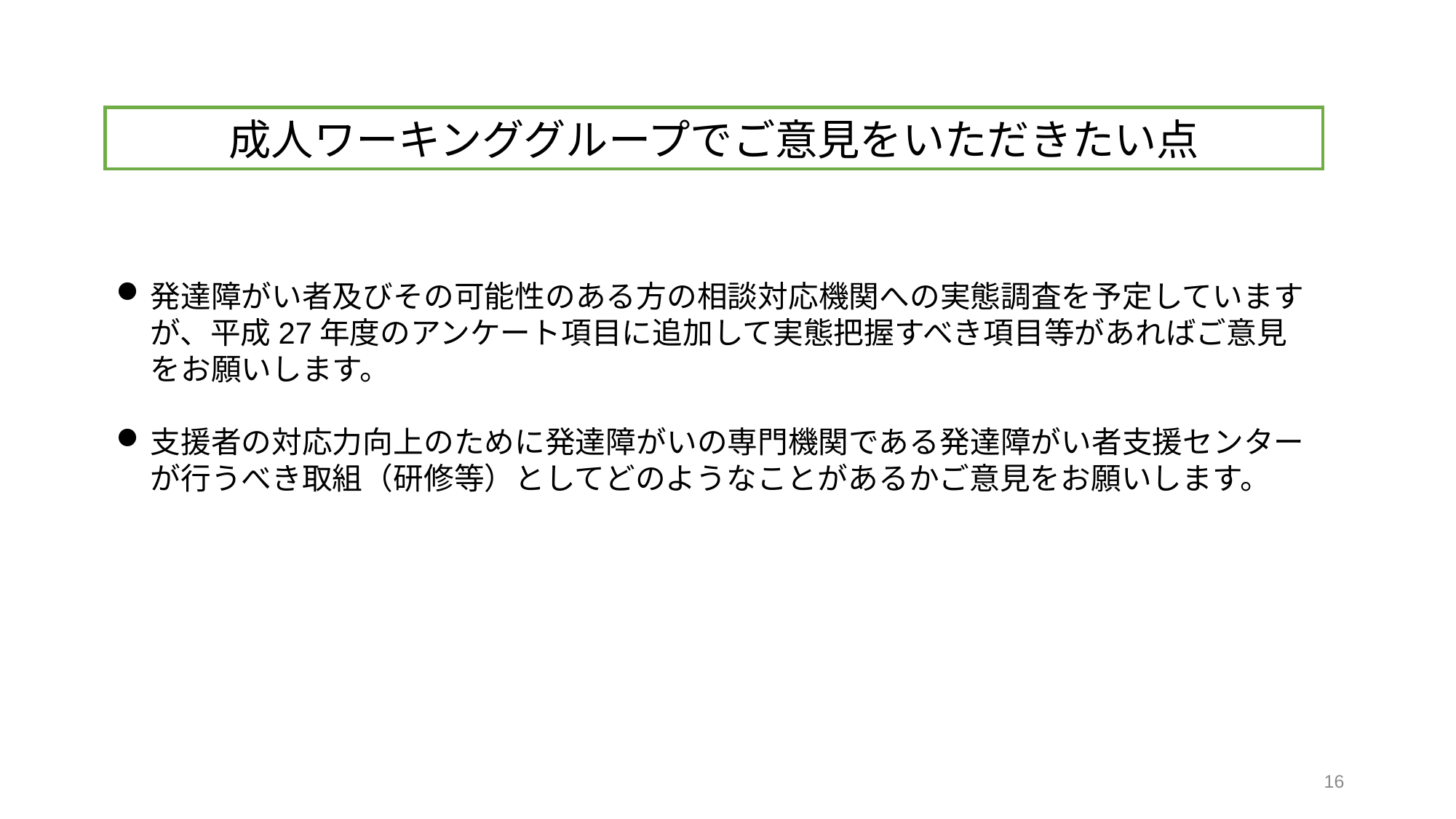

成人ワーキンググループでご意見をいただきたい点
発達障がい者及びその可能性のある方の相談対応機関への実態調査を予定していますが、平成27年度のアンケート項目に追加して実態把握すべき項目等があればご意見をお願いします。

支援者の対応力向上のために発達障がいの専門機関である発達障がい者支援センターが行うべき取組（研修等）としてどのようなことがあるかご意見をお願いします。
16